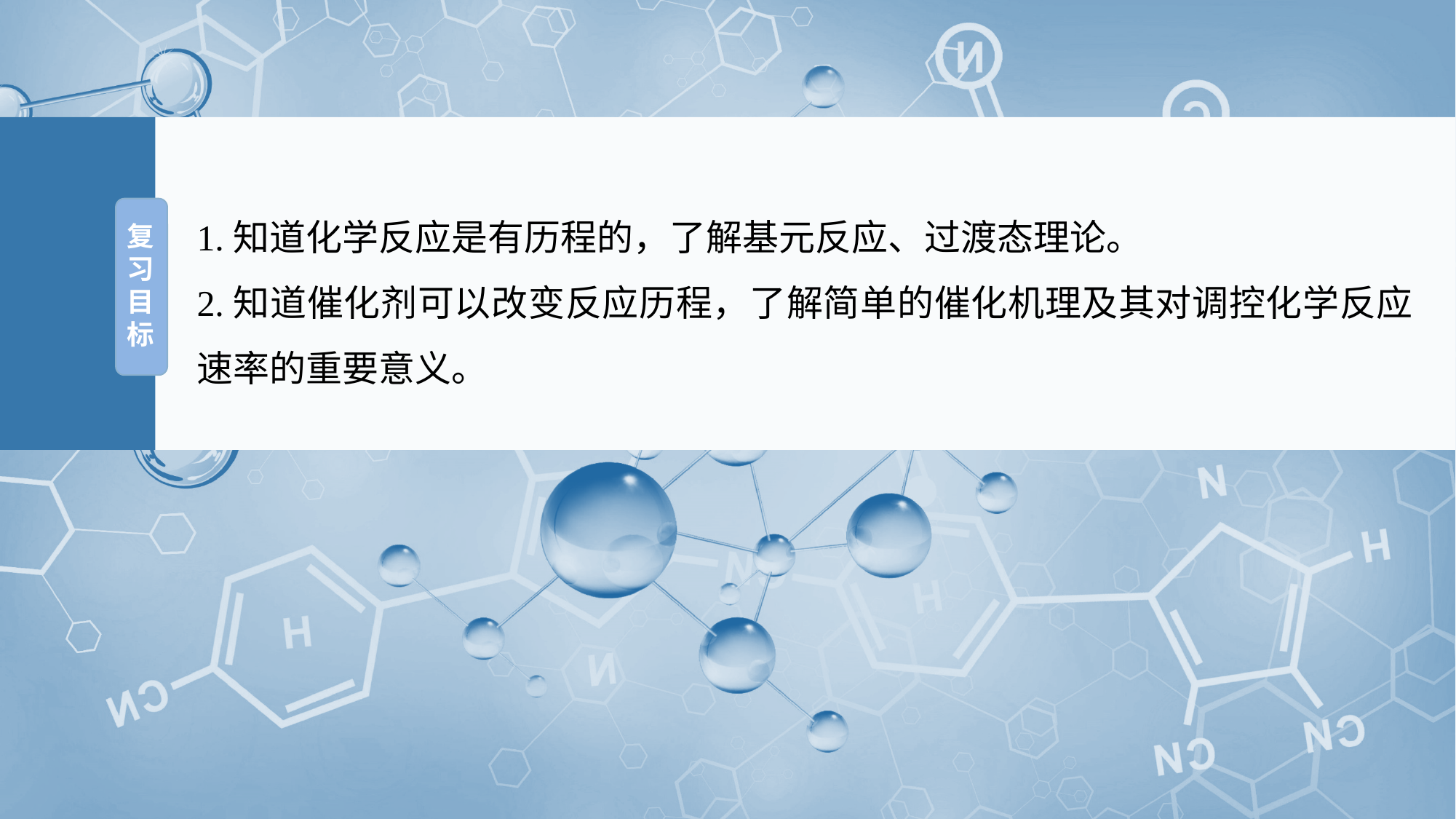

1.知道化学反应是有历程的，了解基元反应、过渡态理论。
2.知道催化剂可以改变反应历程，了解简单的催化机理及其对调控化学反应速率的重要意义。

复
习
目
标